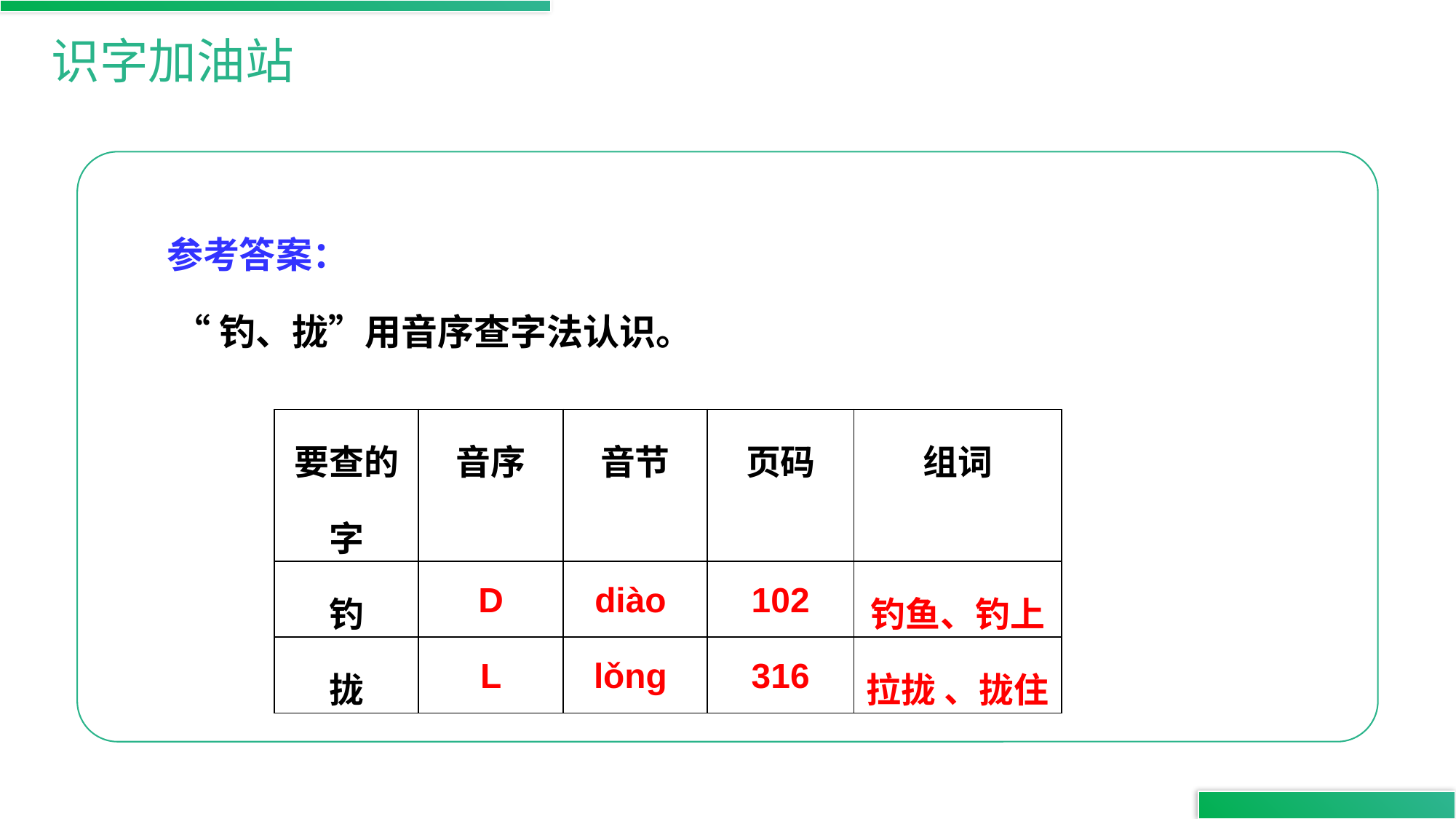

识字加油站
参考答案：
“钓、拢”用音序查字法认识。
| 要查的字 | 音序 | 音节 | 页码 | 组词 |
| --- | --- | --- | --- | --- |
| 钓 | D | diào | 102 | 钓鱼、钓上 |
| 拢 | L | lǒnɡ | 316 | 拉拢 、拢住 |